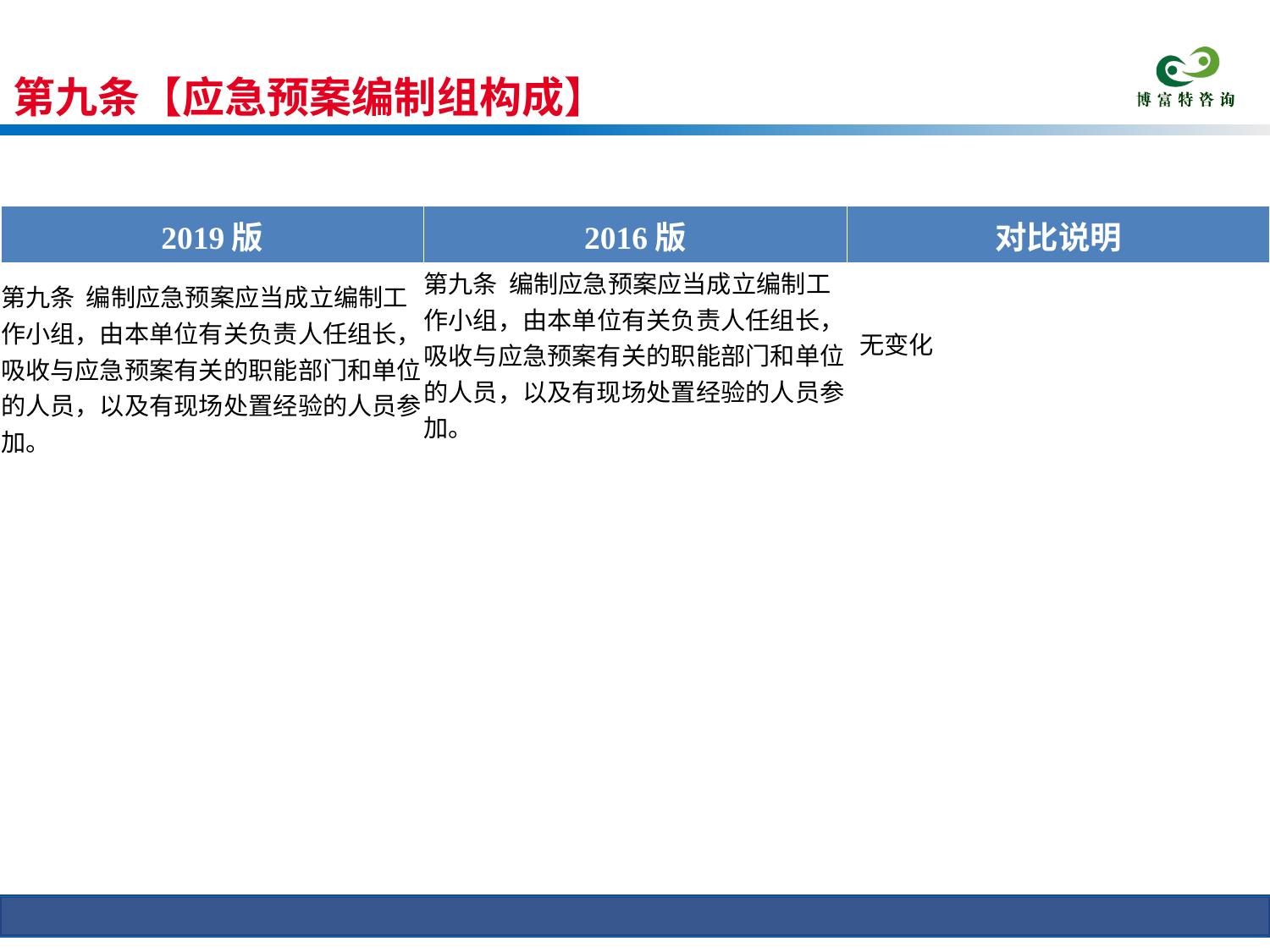

第九条【应急预案编制组构成】
条文对比
| 2019版 | 2016版 | 对比说明 |
| --- | --- | --- |
| 第九条 编制应急预案应当成立编制工作小组，由本单位有关负责人任组长，吸收与应急预案有关的职能部门和单位的人员，以及有现场处置经验的人员参加。 | 第九条 编制应急预案应当成立编制工作小组，由本单位有关负责人任组长，吸收与应急预案有关的职能部门和单位的人员，以及有现场处置经验的人员参加。 | 无变化 |